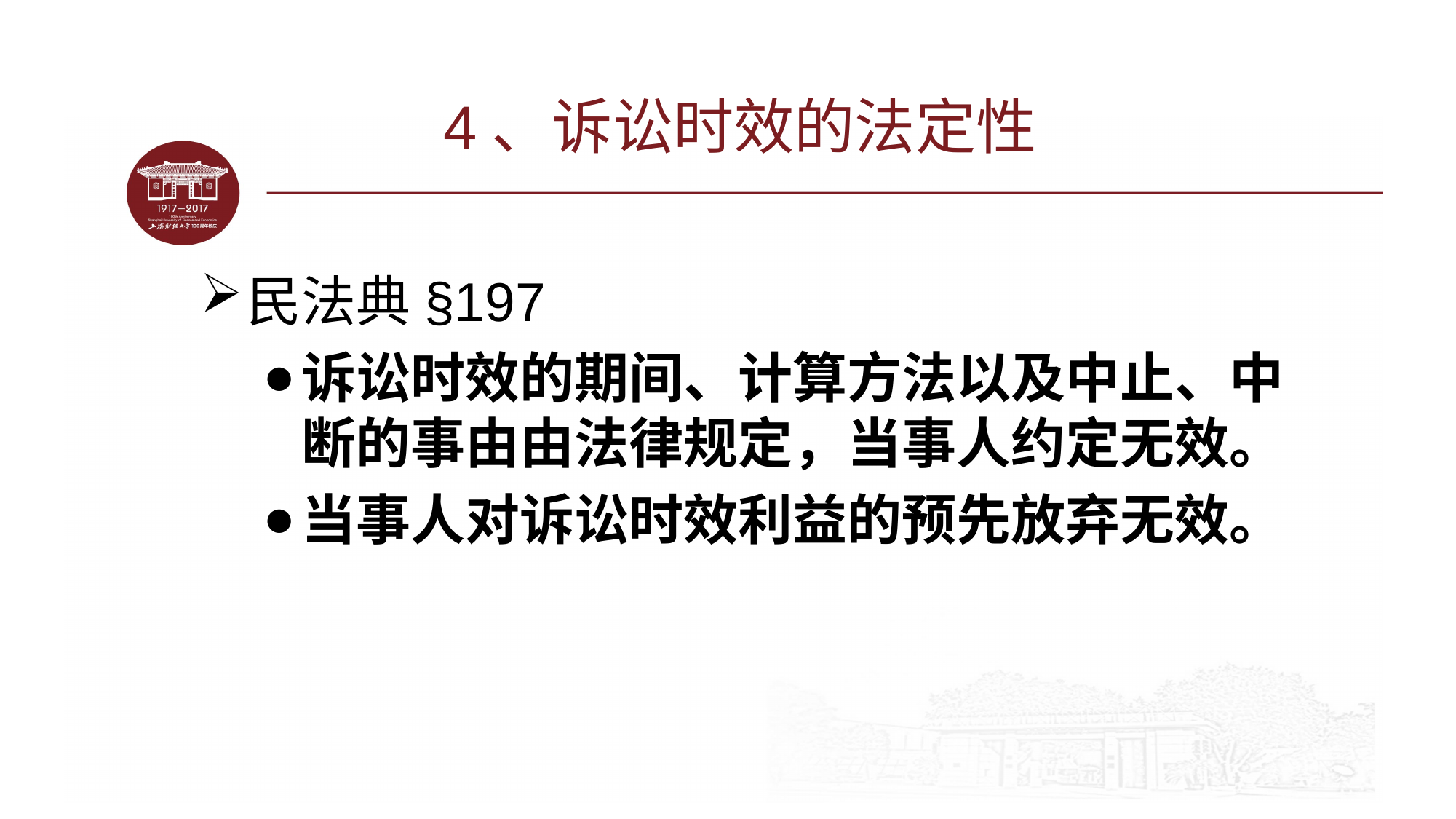

# 4、诉讼时效的法定性
民法典§197
诉讼时效的期间、计算方法以及中止、中断的事由由法律规定，当事人约定无效。
当事人对诉讼时效利益的预先放弃无效。